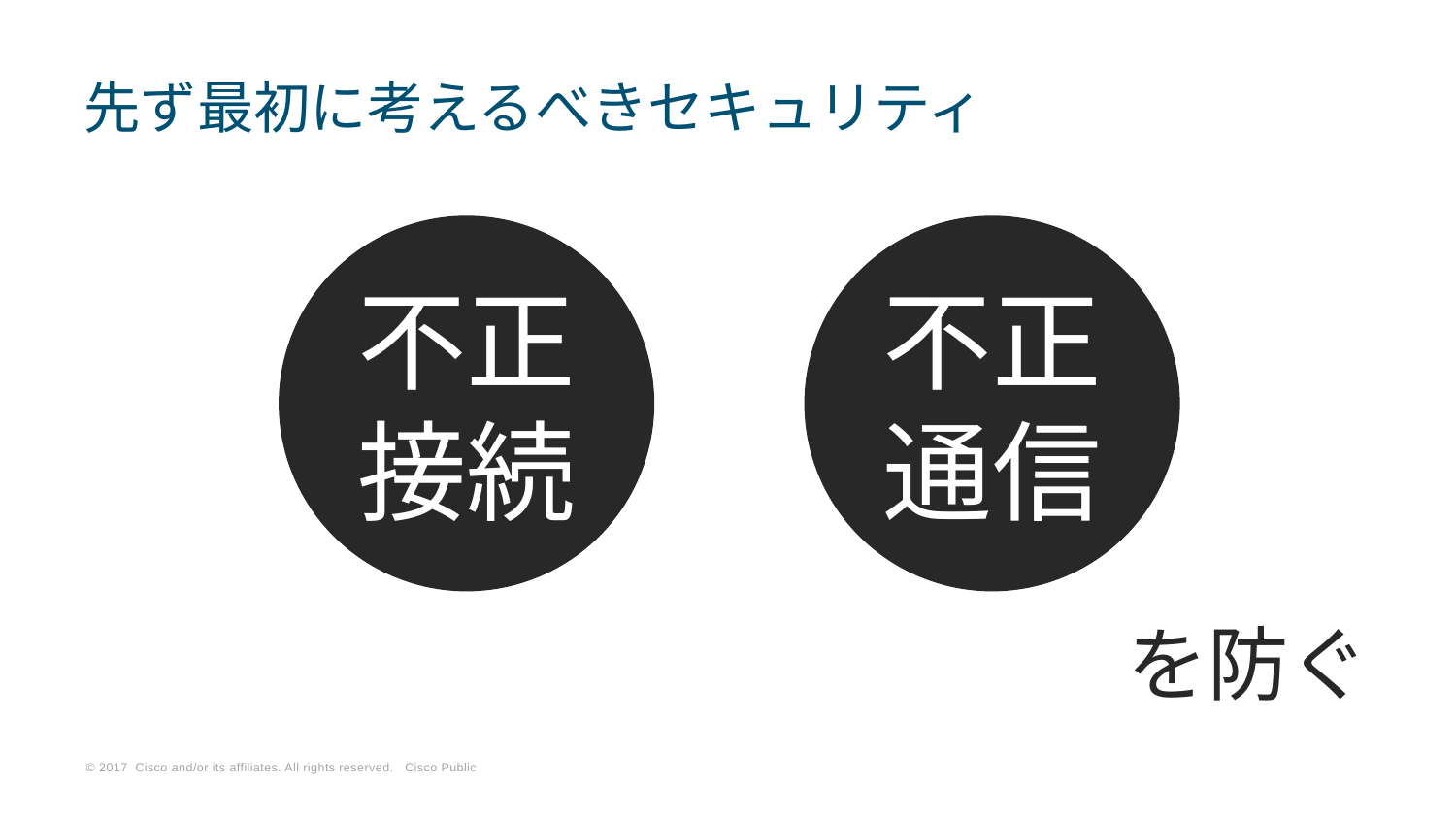

# 先ず最初に考えるべきセキュリティ
不正
接続
不正
通信
を防ぐ